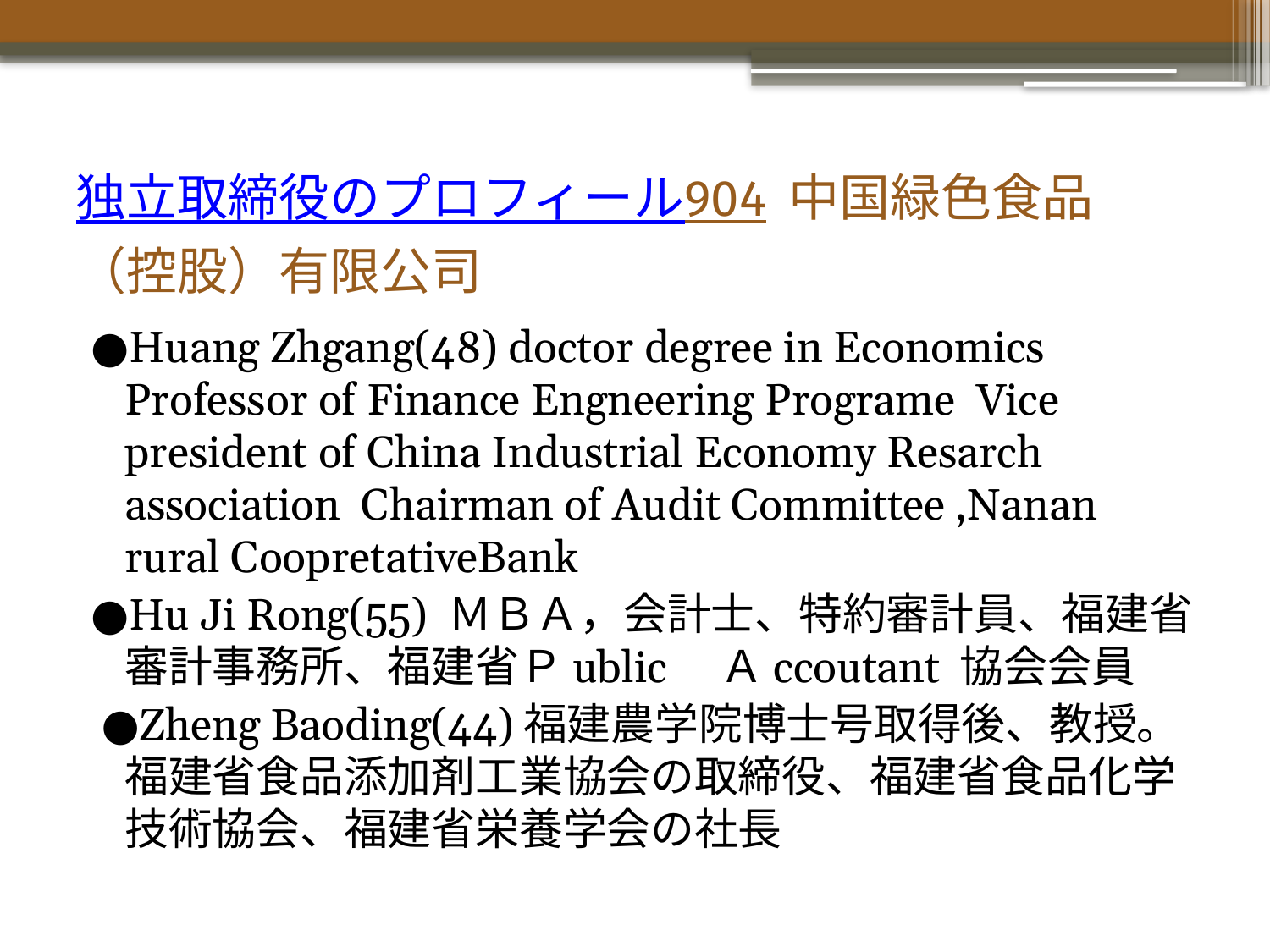

# 独立取締役のプロフィール 904 中国緑色食品（控股）有限公司
●Huang Zhgang(48) doctor degree in Economics  Professor of Finance Engneering Programe  Vice president of China Industrial Economy Resarch association  Chairman of Audit Committee ,Nanan rural CoopretativeBank
●Hu Ji Rong(55) ＭＢＡ，会計士、特約審計員、福建省審計事務所、福建省Ｐublic　Ａccoutant 協会会員
 ●Zheng Baoding(44)福建農学院博士号取得後、教授。福建省食品添加剤工業協会の取締役、福建省食品化学技術協会、福建省栄養学会の社長